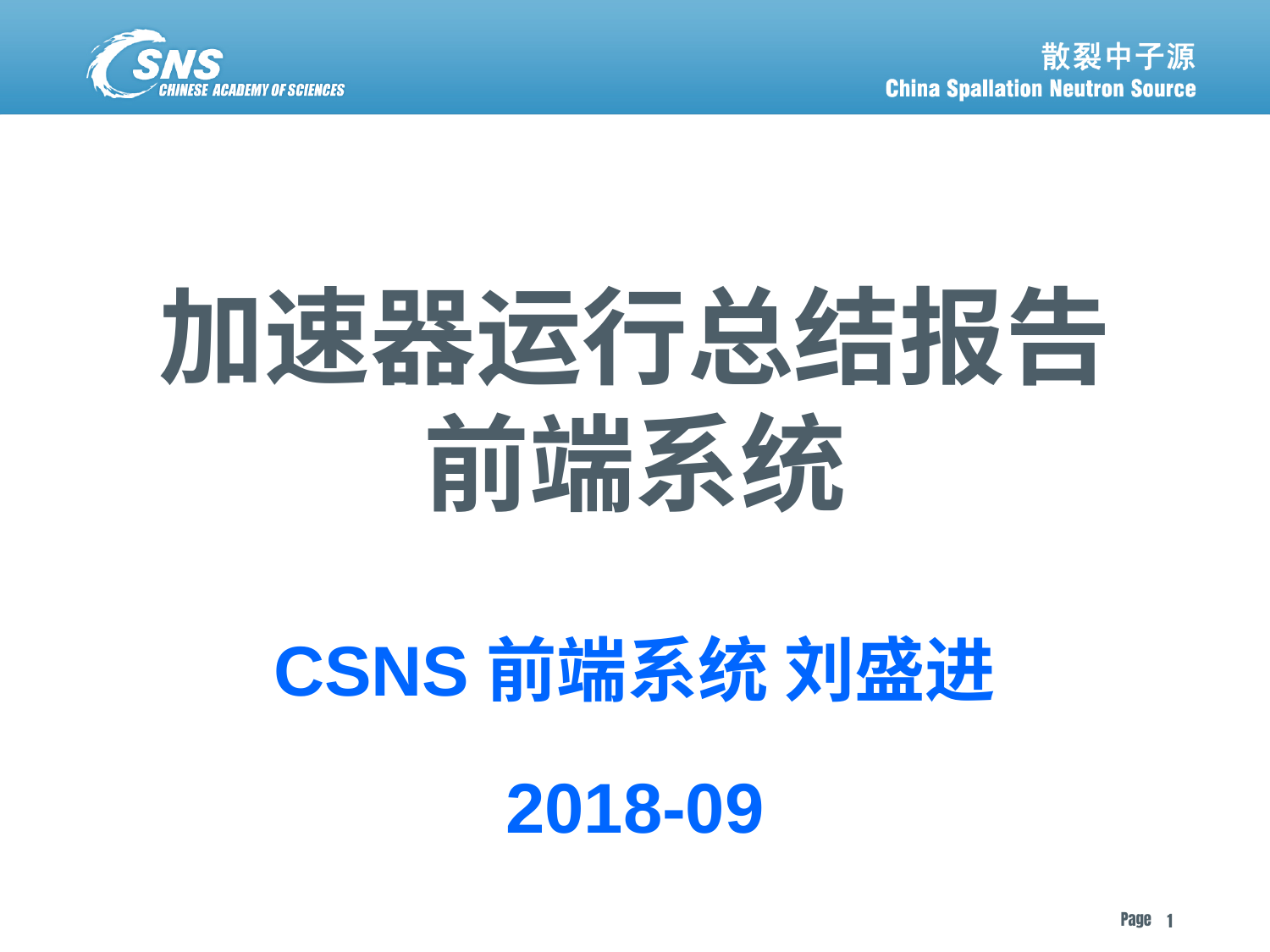

# 加速器运行总结报告 前端系统
CSNS前端系统 刘盛进
2018-09
1